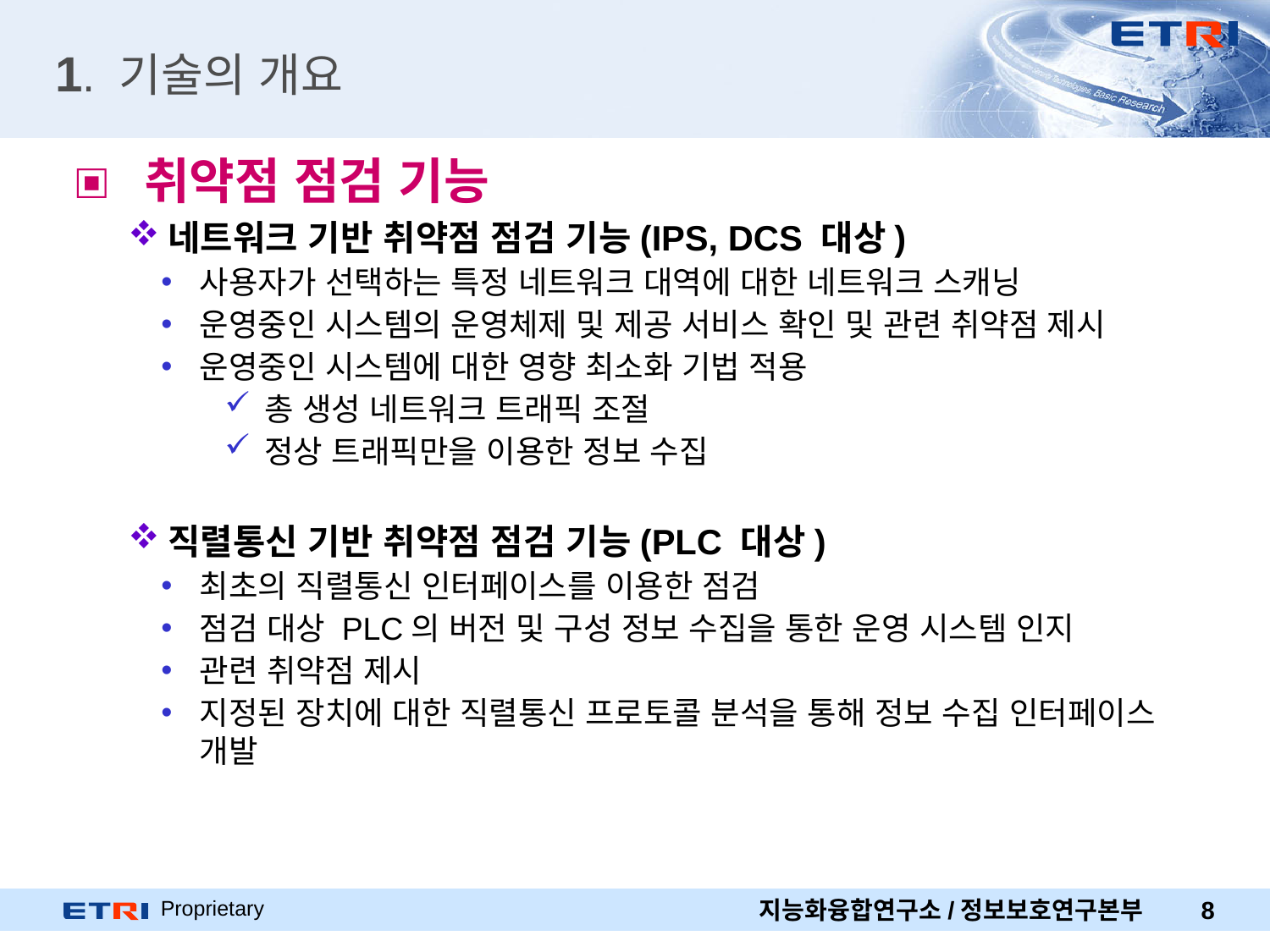

# 1. 기술의 개요
 취약점 점검 기능
네트워크 기반 취약점 점검 기능(IPS, DCS 대상)
사용자가 선택하는 특정 네트워크 대역에 대한 네트워크 스캐닝
운영중인 시스템의 운영체제 및 제공 서비스 확인 및 관련 취약점 제시
운영중인 시스템에 대한 영향 최소화 기법 적용
총 생성 네트워크 트래픽 조절
정상 트래픽만을 이용한 정보 수집

직렬통신 기반 취약점 점검 기능(PLC 대상)
최초의 직렬통신 인터페이스를 이용한 점검
점검 대상 PLC의 버전 및 구성 정보 수집을 통한 운영 시스템 인지
관련 취약점 제시
지정된 장치에 대한 직렬통신 프로토콜 분석을 통해 정보 수집 인터페이스 개발
지능화융합연구소/정보보호연구본부
8